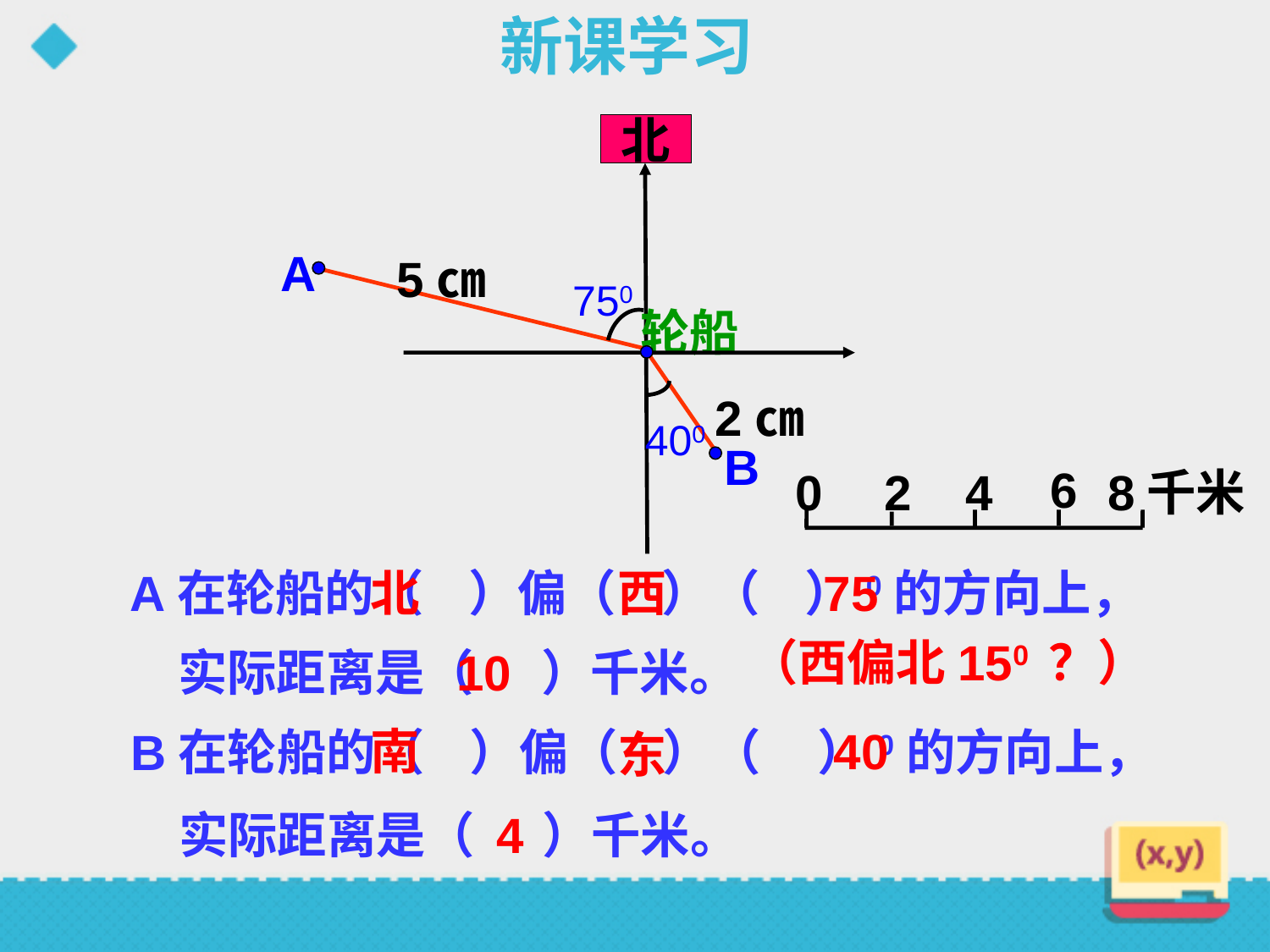

新课学习
北

A
5㎝

750

轮船

2㎝

400
B

6
2
4
0
8千米

A在轮船的（    ）偏（    ）（    ）0的方向上，
北
西
75
（西偏北150 ？）
实际距离是（      ）千米。
10
南
40
 B在轮船的（    ）偏（    ）（     ）0的方向上，
东
实际距离是（      ）千米。
4